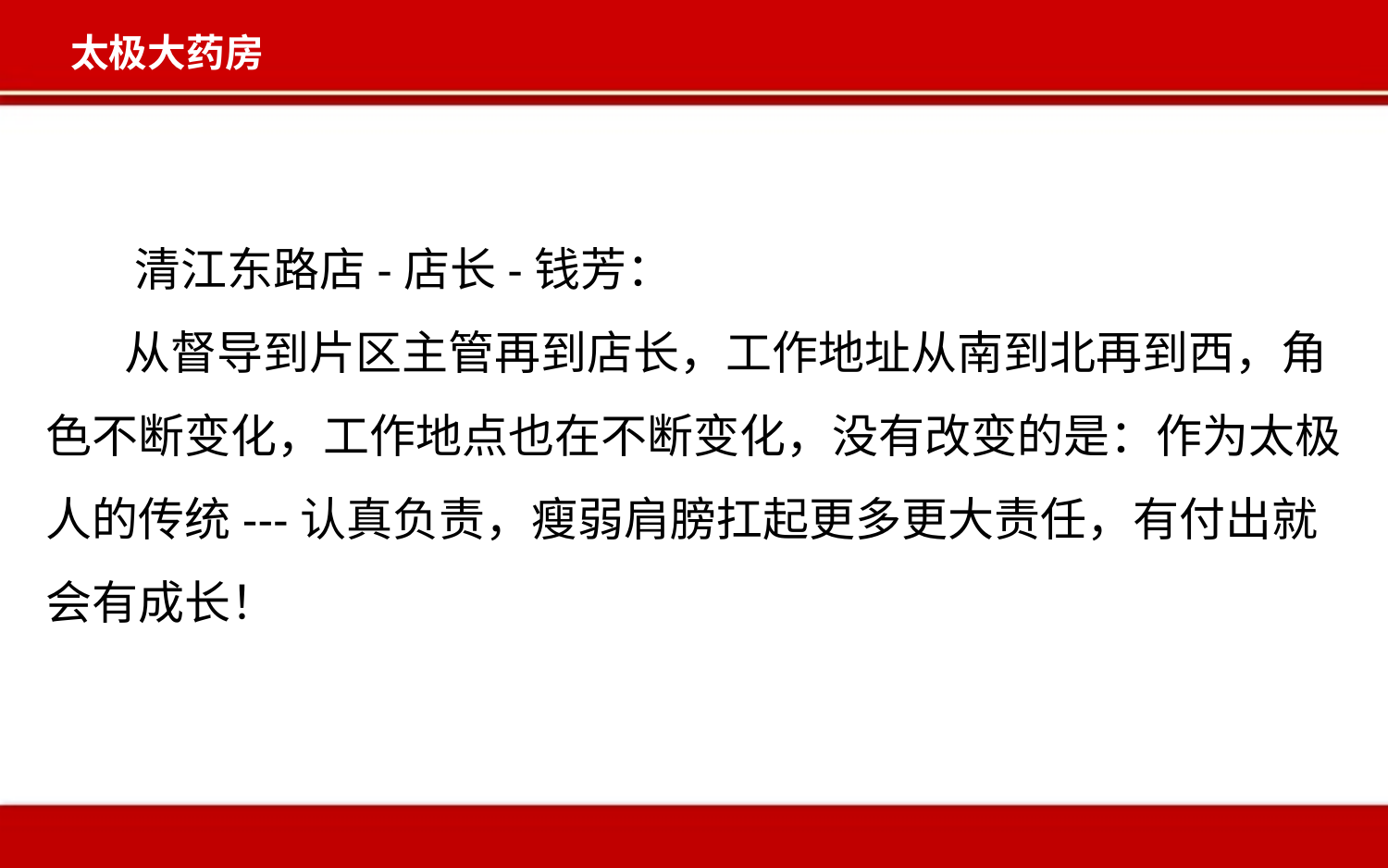

太极大药房
   清江东路店-店长-钱芳：
  从督导到片区主管再到店长，工作地址从南到北再到西，角色不断变化，工作地点也在不断变化，没有改变的是：作为太极人的传统---认真负责，瘦弱肩膀扛起更多更大责任，有付出就会有成长！